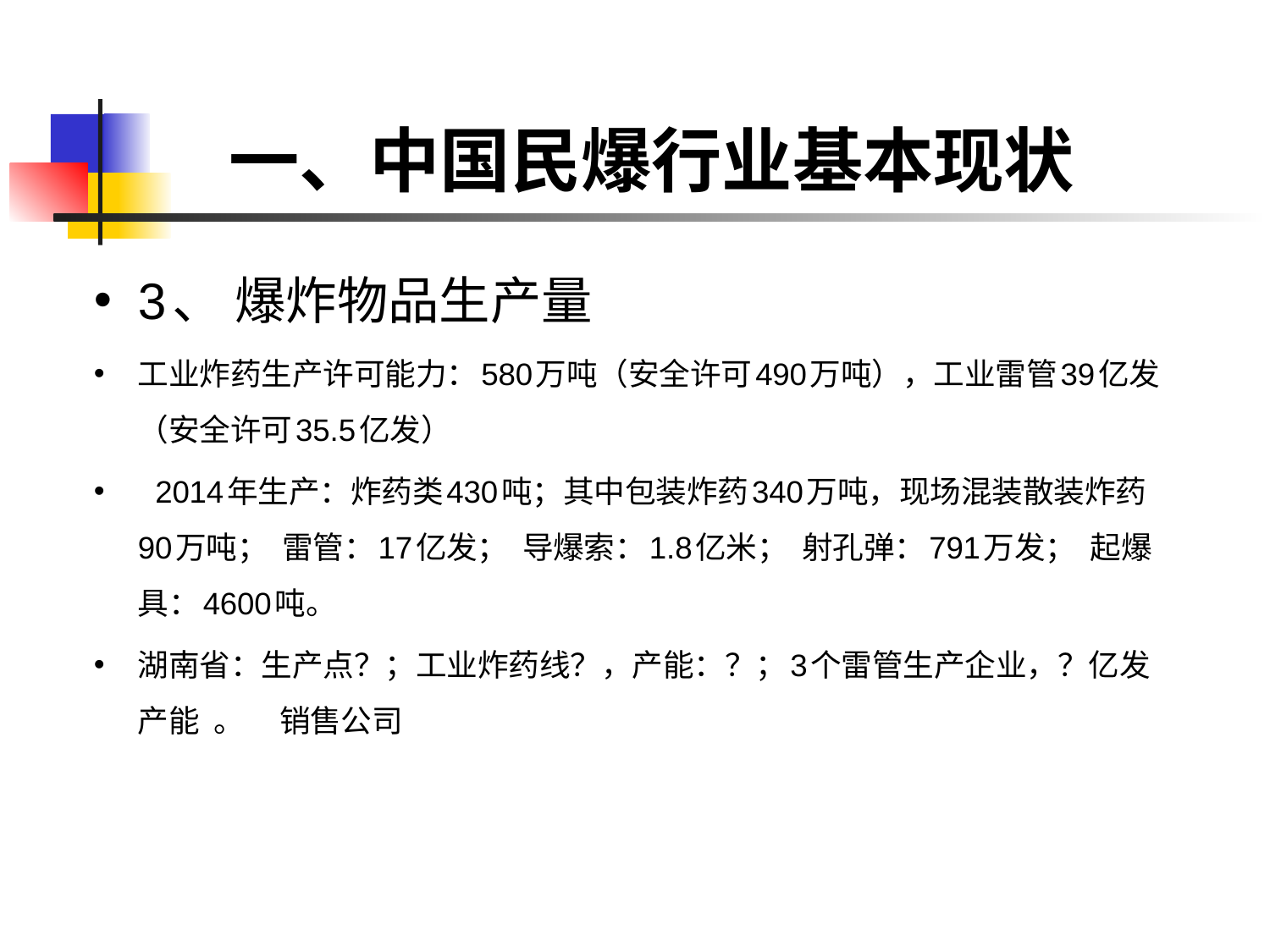

# 一、中国民爆行业基本现状

3、 爆炸物品生产量
工业炸药生产许可能力：580万吨（安全许可490万吨），工业雷管39亿发（安全许可35.5亿发）
  2014年生产：炸药类430吨；其中包装炸药340万吨，现场混装散装炸药90万吨；  雷管：17亿发；  导爆索：1.8亿米；  射孔弹：791万发；  起爆具：4600吨。
湖南省：生产点？；工业炸药线？，产能：？；3个雷管生产企业，？亿发产能  。     销售公司